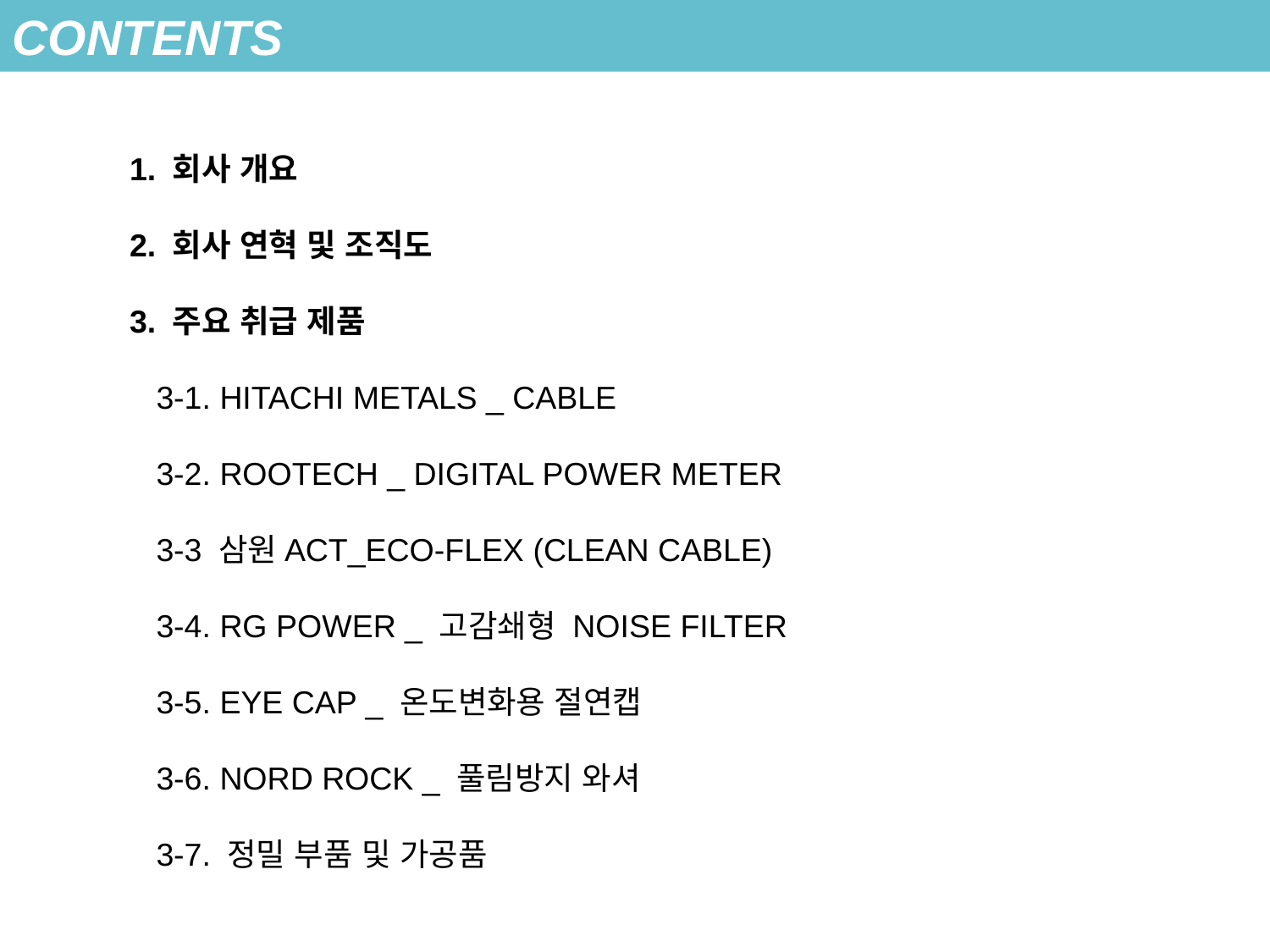

CONTENTS
       1. 회사 개요

       2. 회사 연혁 및 조직도

       3. 주요 취급 제품

          3-1. HITACHI METALS _ CABLE

          3-2. ROOTECH _ DIGITAL POWER METER

          3-3 삼원ACT_ECO-FLEX (CLEAN CABLE)

          3-4. RG POWER _ 고감쇄형 NOISE FILTER

          3-5. EYE CAP _ 온도변화용 절연캡

          3-6. NORD ROCK _ 풀림방지 와셔

          3-7. 정밀 부품 및 가공품